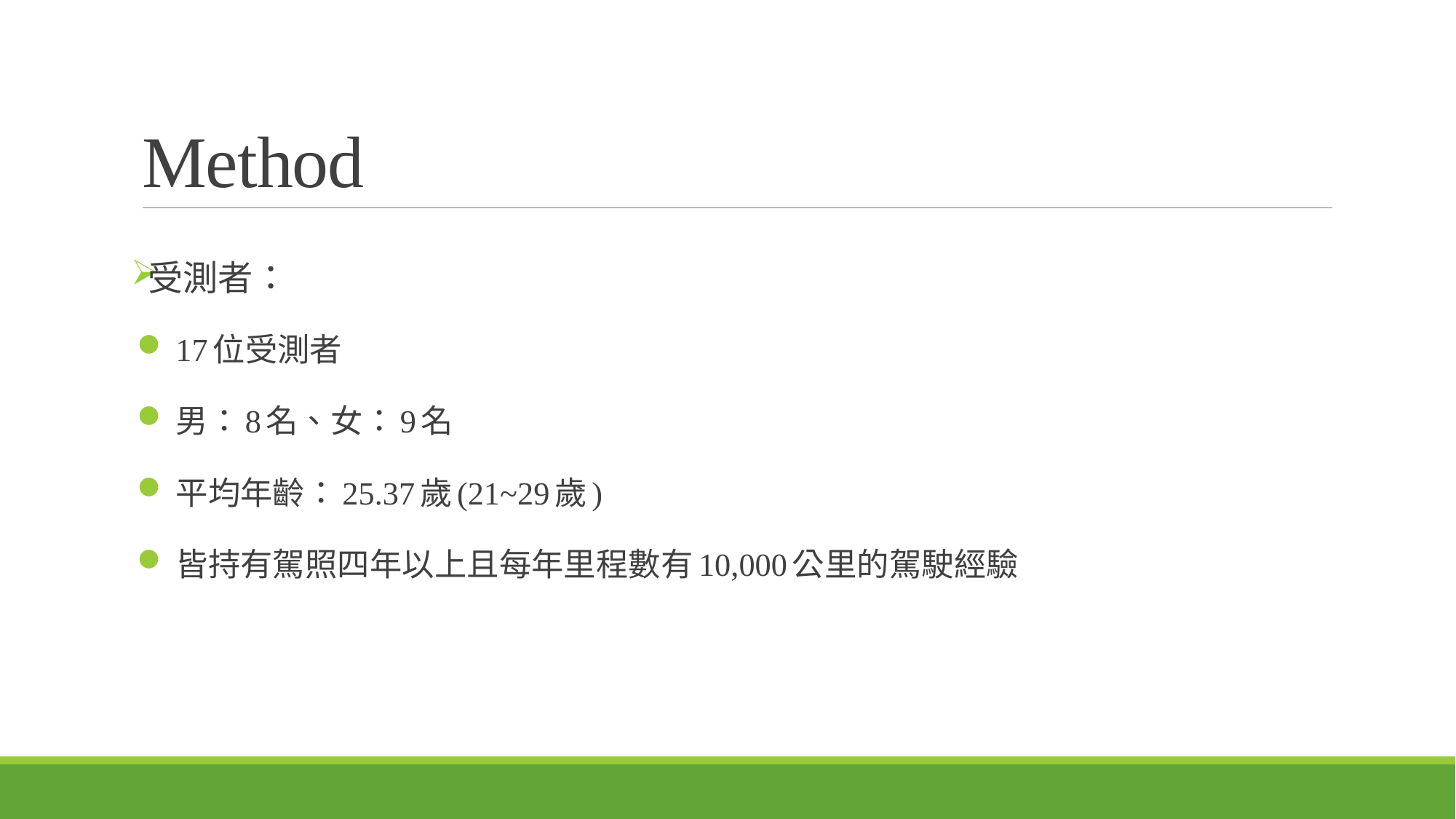

# Method
受測者：
17位受測者
男：8名、女：9名
平均年齡：25.37歲(21~29歲)
皆持有駕照四年以上且每年里程數有10,000公里的駕駛經驗